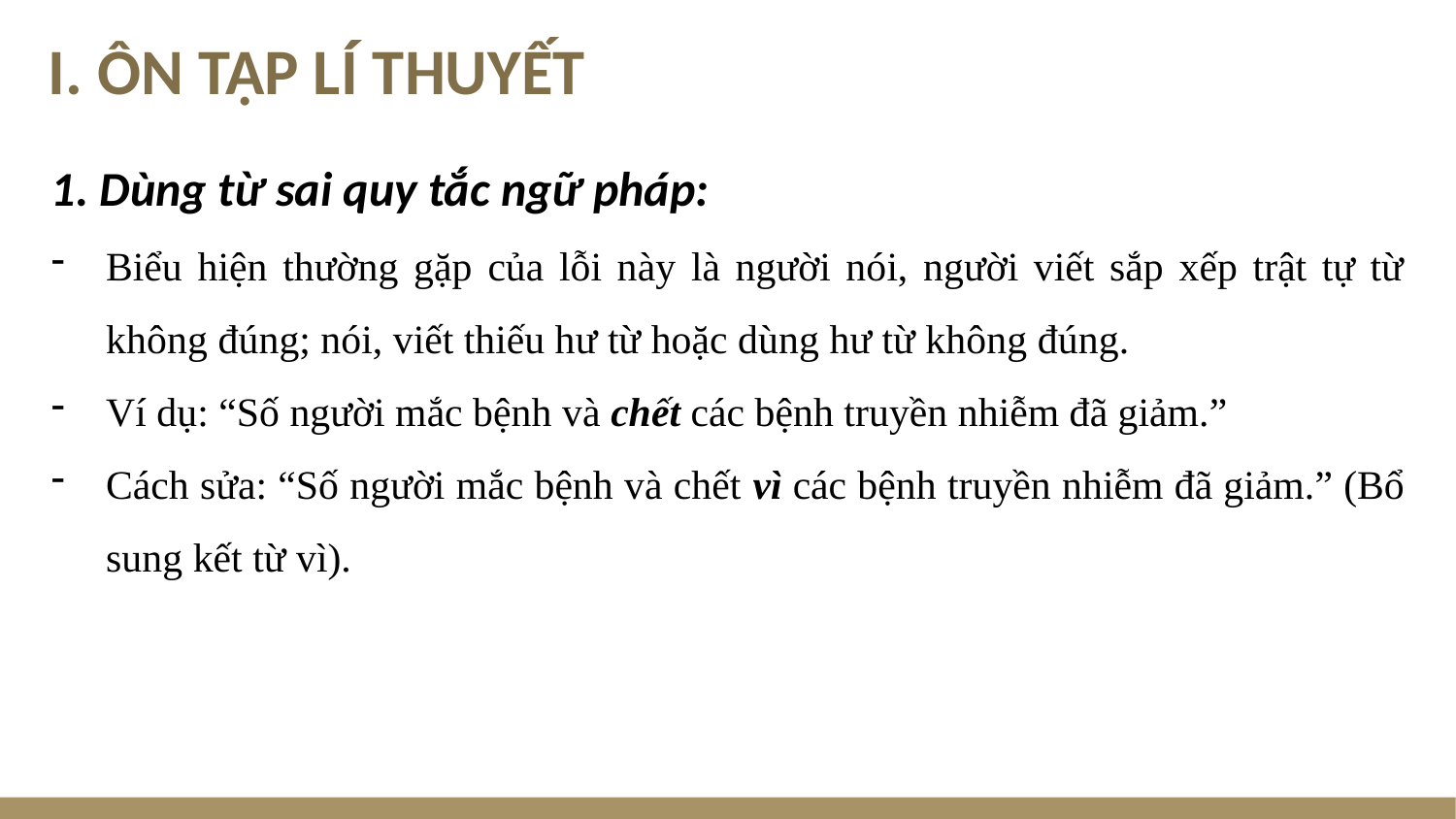

I. ÔN TẬP LÍ THUYẾT
点击添加主要内容
1. Dùng từ sai quy tắc ngữ pháp:
Biểu hiện thường gặp của lỗi này là người nói, người viết sắp xếp trật tự từ không đúng; nói, viết thiếu hư từ hoặc dùng hư từ không đúng.
Ví dụ: “Số người mắc bệnh và chết các bệnh truyền nhiễm đã giảm.”
Cách sửa: “Số người mắc bệnh và chết vì các bệnh truyền nhiễm đã giảm.” (Bổ sung kết từ vì).
Here you could describe the detile if you need it
Here you could describe the detile if you need it
Here you could describe the detile if you need it
Here you could describe the detile if you need it